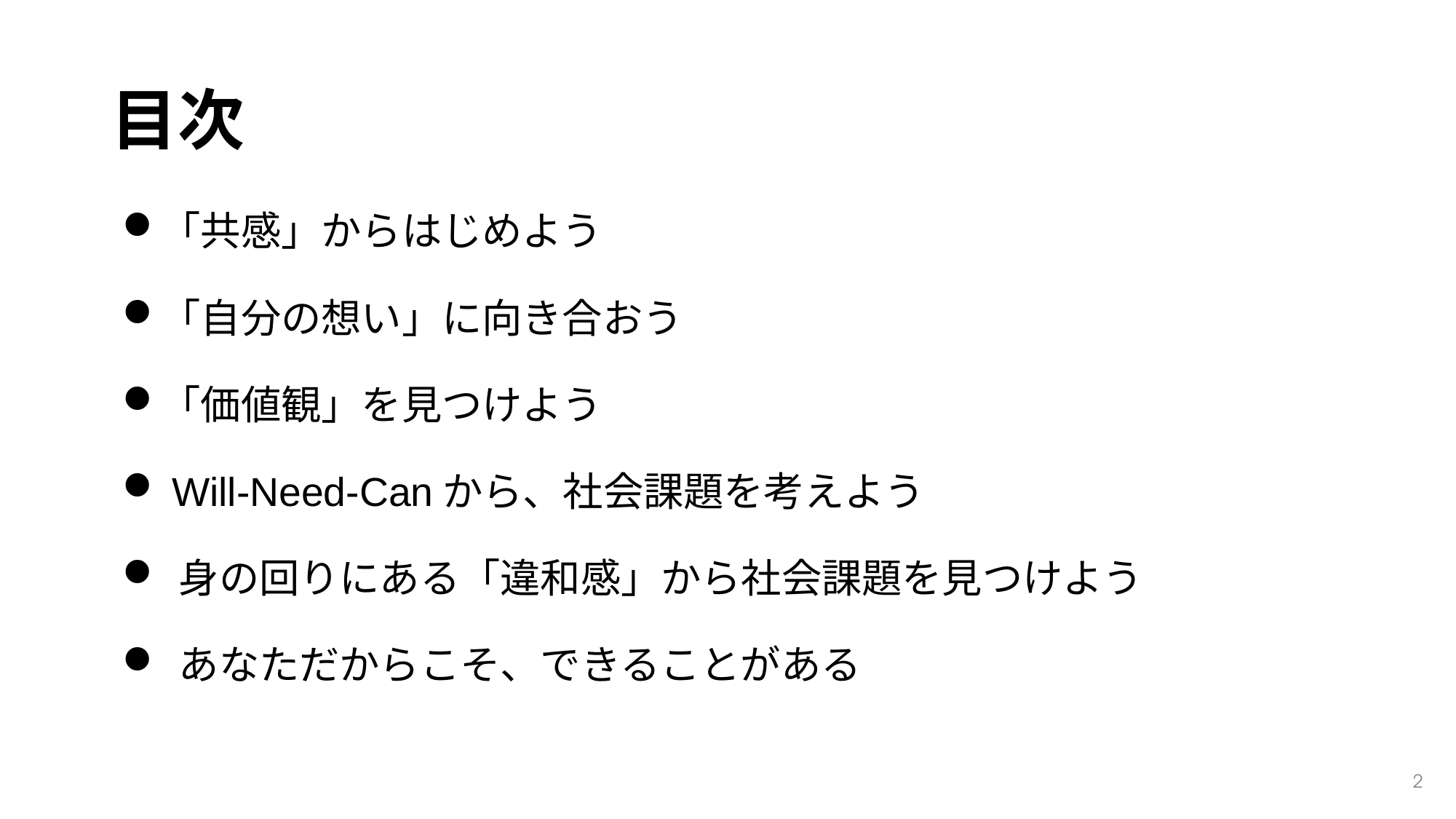

# 目次
「共感」からはじめよう
「自分の想い」に向き合おう
「価値観」を見つけよう
 Will-Need-Canから、社会課題を考えよう
 身の回りにある「違和感」から社会課題を見つけよう
 あなただからこそ、できることがある

2